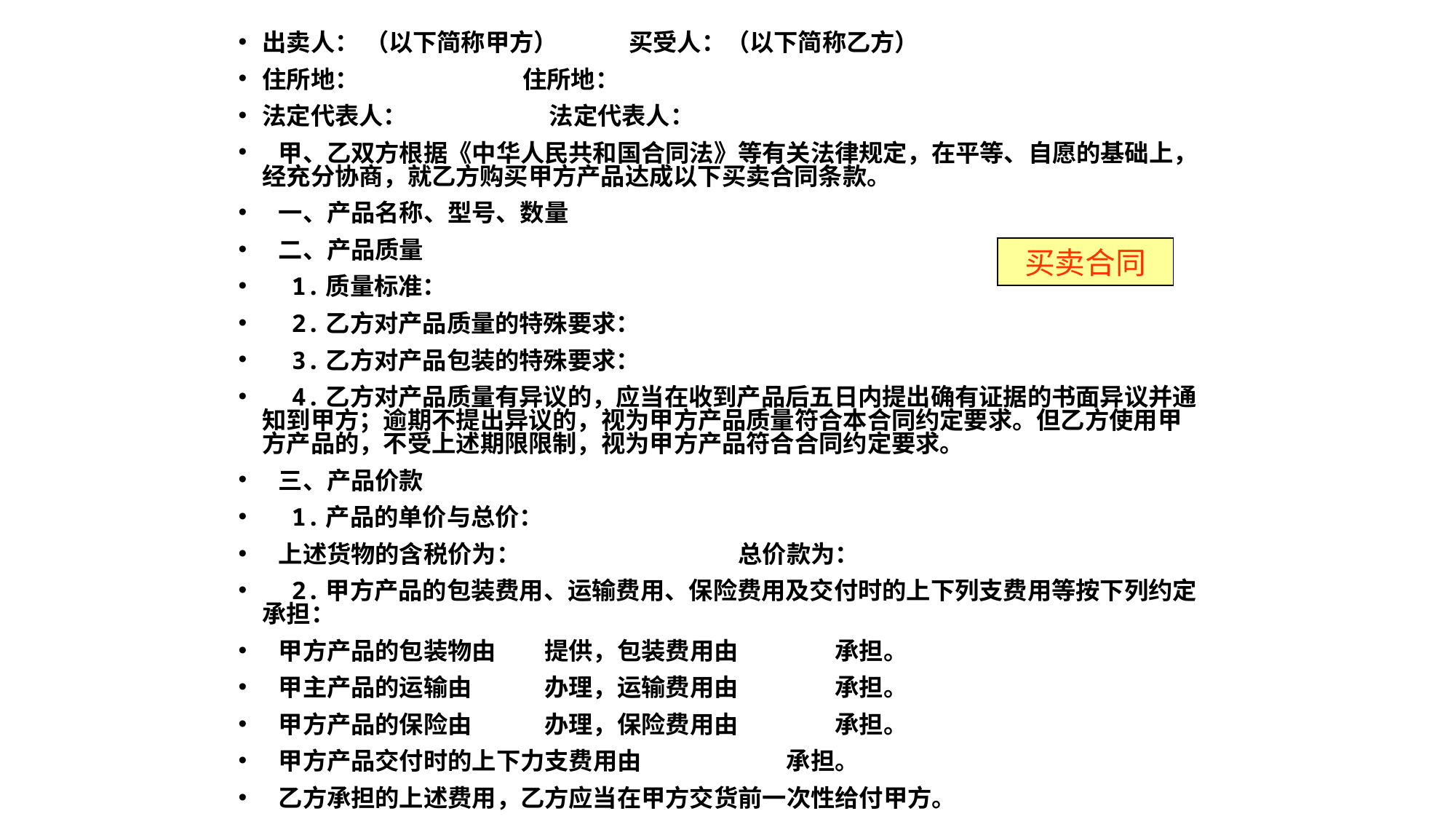

出卖人： （以下简称甲方）             买受人：（以下简称乙方）
住所地：                              住所地：
法定代表人：                          法定代表人：
  甲、乙双方根据《中华人民共和国合同法》等有关法律规定，在平等、自愿的基础上，经充分协商，就乙方购买甲方产品达成以下买卖合同条款。
  一、产品名称、型号、数量
  二、产品质量
  1.质量标准：
  2.乙方对产品质量的特殊要求：
  3.乙方对产品包装的特殊要求：
  4.乙方对产品质量有异议的，应当在收到产品后五日内提出确有证据的书面异议并通知到甲方；逾期不提出异议的，视为甲方产品质量符合本合同约定要求。但乙方使用甲方产品的，不受上述期限限制，视为甲方产品符合合同约定要求。
  三、产品价款
  1.产品的单价与总价：
  上述货物的含税价为：　　　　　　　　　总价款为：
  2.甲方产品的包装费用、运输费用、保险费用及交付时的上下列支费用等按下列约定承担：
  甲方产品的包装物由　　提供，包装费用由　　　　承担。
  甲主产品的运输由　　　办理，运输费用由　　　　承担。
  甲方产品的保险由　　　办理，保险费用由　　　　承担。
  甲方产品交付时的上下力支费用由　　　　　　承担。
  乙方承担的上述费用，乙方应当在甲方交货前一次性给付甲方。
买卖合同